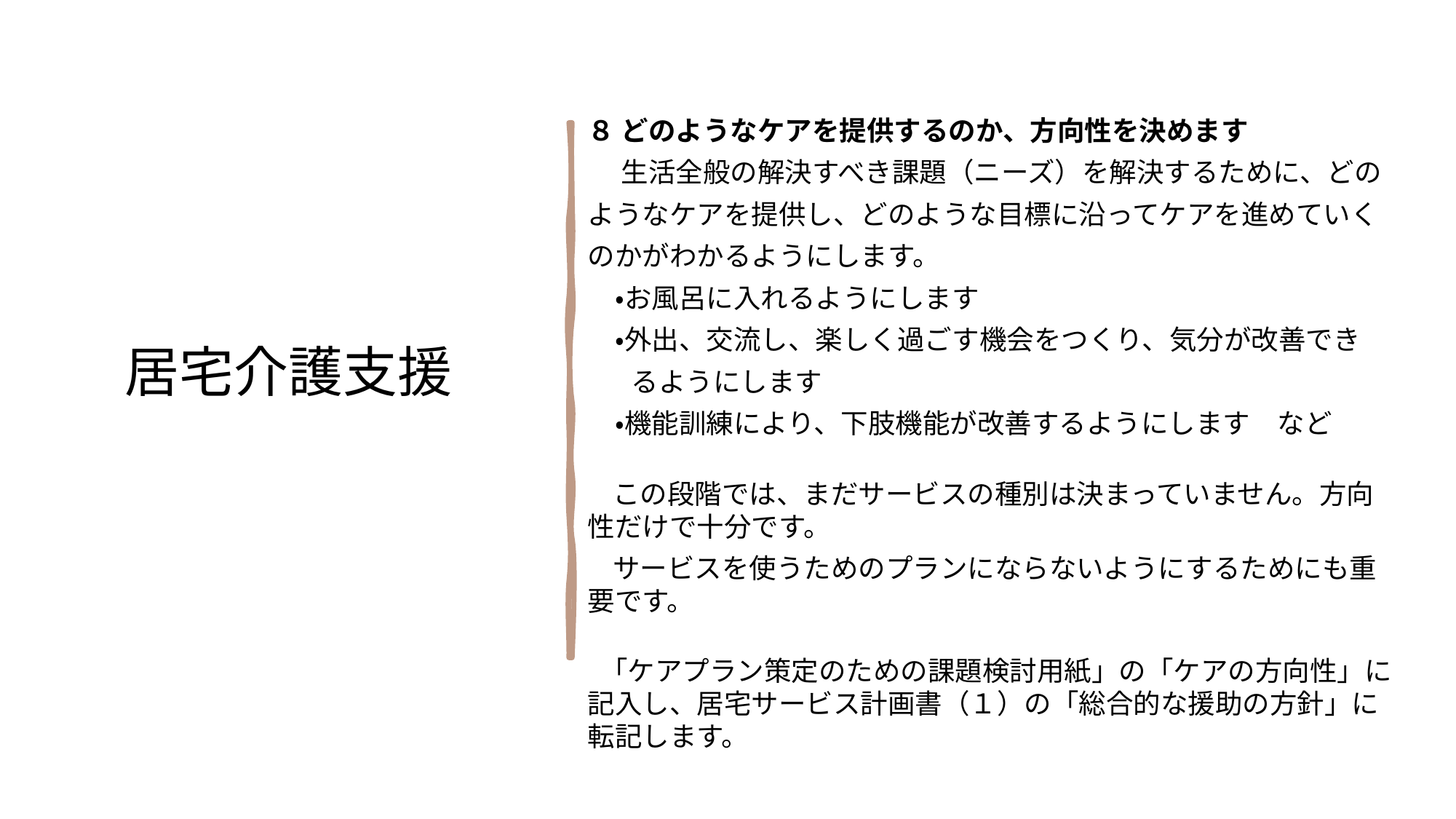

８ どのようなケアを提供するのか、方向性を決めます
　 生活全般の解決すべき課題（ニーズ）を解決するために、どの
ようなケアを提供し、どのような目標に沿ってケアを進めていく
のかがわかるようにします。
　・お風呂に入れるようにします
　・外出、交流し、楽しく過ごす機会をつくり、気分が改善でき
      るようにします
　・機能訓練により、下肢機能が改善するようにします　など

   この段階では、まだサービスの種別は決まっていません。方向性だけで十分です。
   サービスを使うためのプランにならないようにするためにも重要です。

 「ケアプラン策定のための課題検討用紙」の「ケアの方向性」に記入し、居宅サービス計画書（１）の「総合的な援助の方針」に転記します。

居宅介護支援